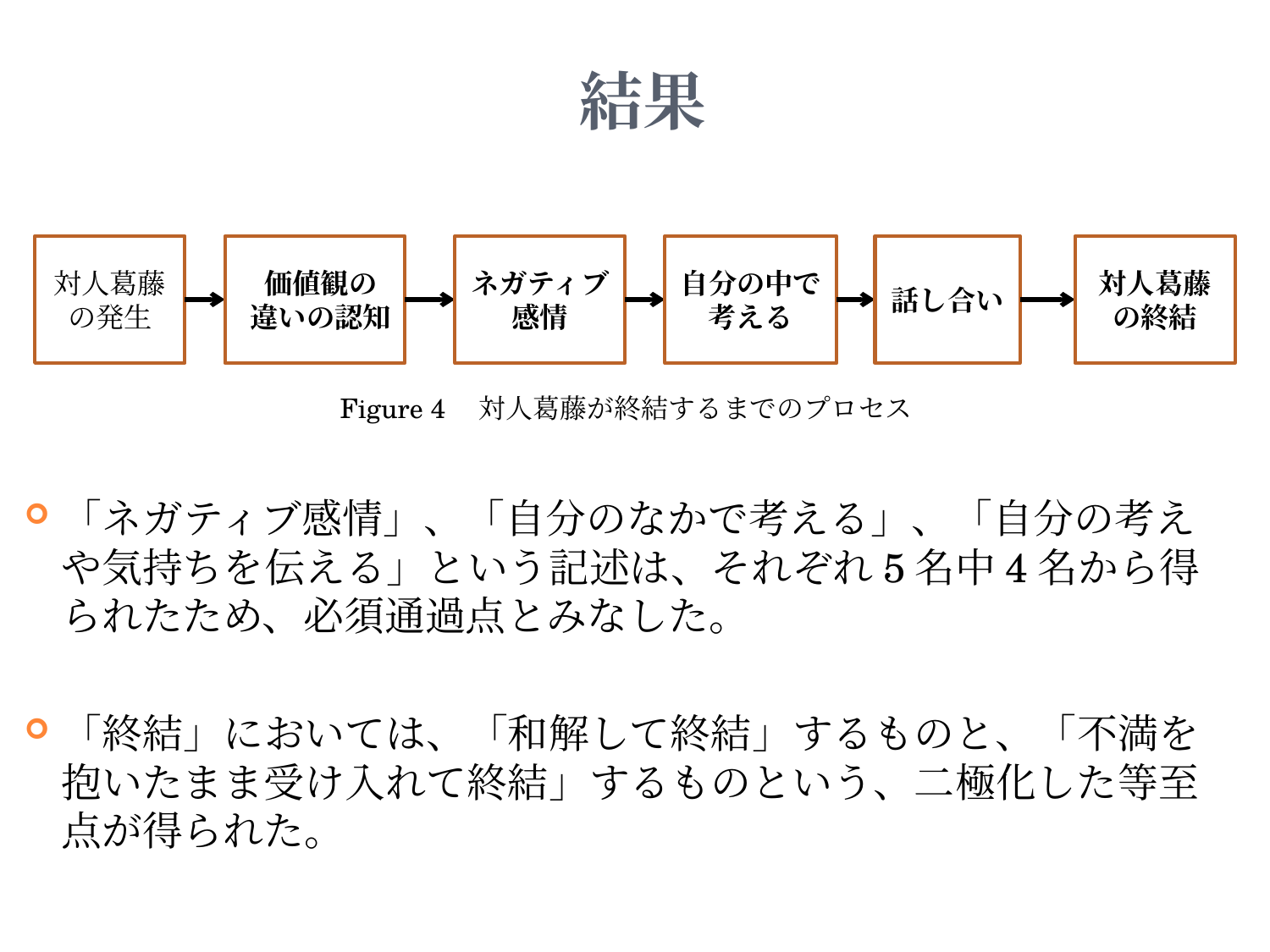

# 結果

Figure 4　対人葛藤が終結するまでのプロセス

「ネガティブ感情」、「自分のなかで考える」、「自分の考えや気持ちを伝える」という記述は、それぞれ5名中4名から得られたため、必須通過点とみなした。

「終結」においては、「和解して終結」するものと、「不満を抱いたまま受け入れて終結」するものという、二極化した等至点が得られた。

対人葛藤
の発生
価値観の
違いの認知
ネガティブ感情
自分の中で考える
話し合い
対人葛藤の終結